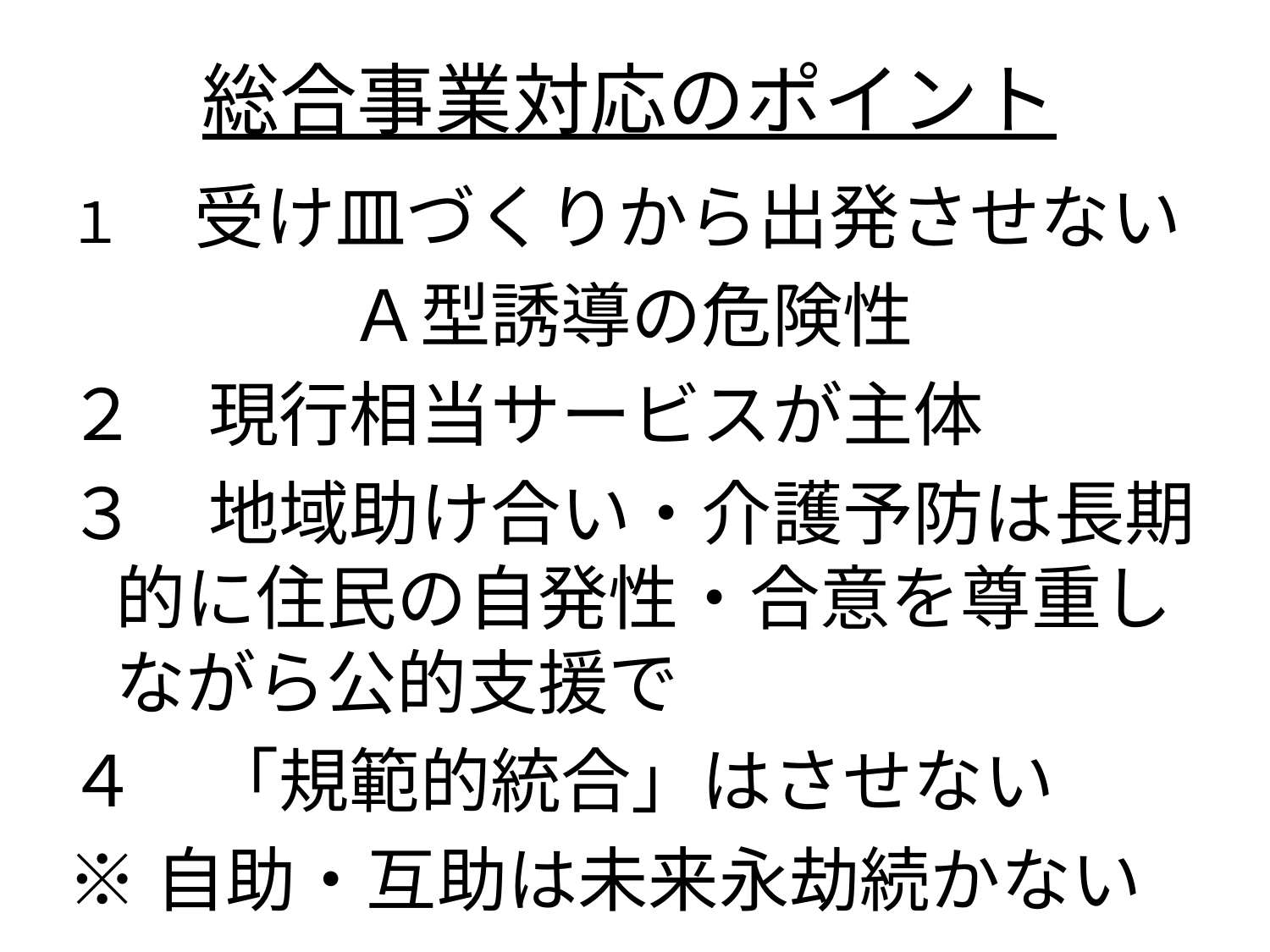

# 総合事業対応のポイント
１　受け皿づくりから出発させない
　　　　Ａ型誘導の危険性
２　現行相当サービスが主体
３　地域助け合い・介護予防は長期的に住民の自発性・合意を尊重しながら公的支援で
４　「規範的統合」はさせない
※自助・互助は未来永劫続かない